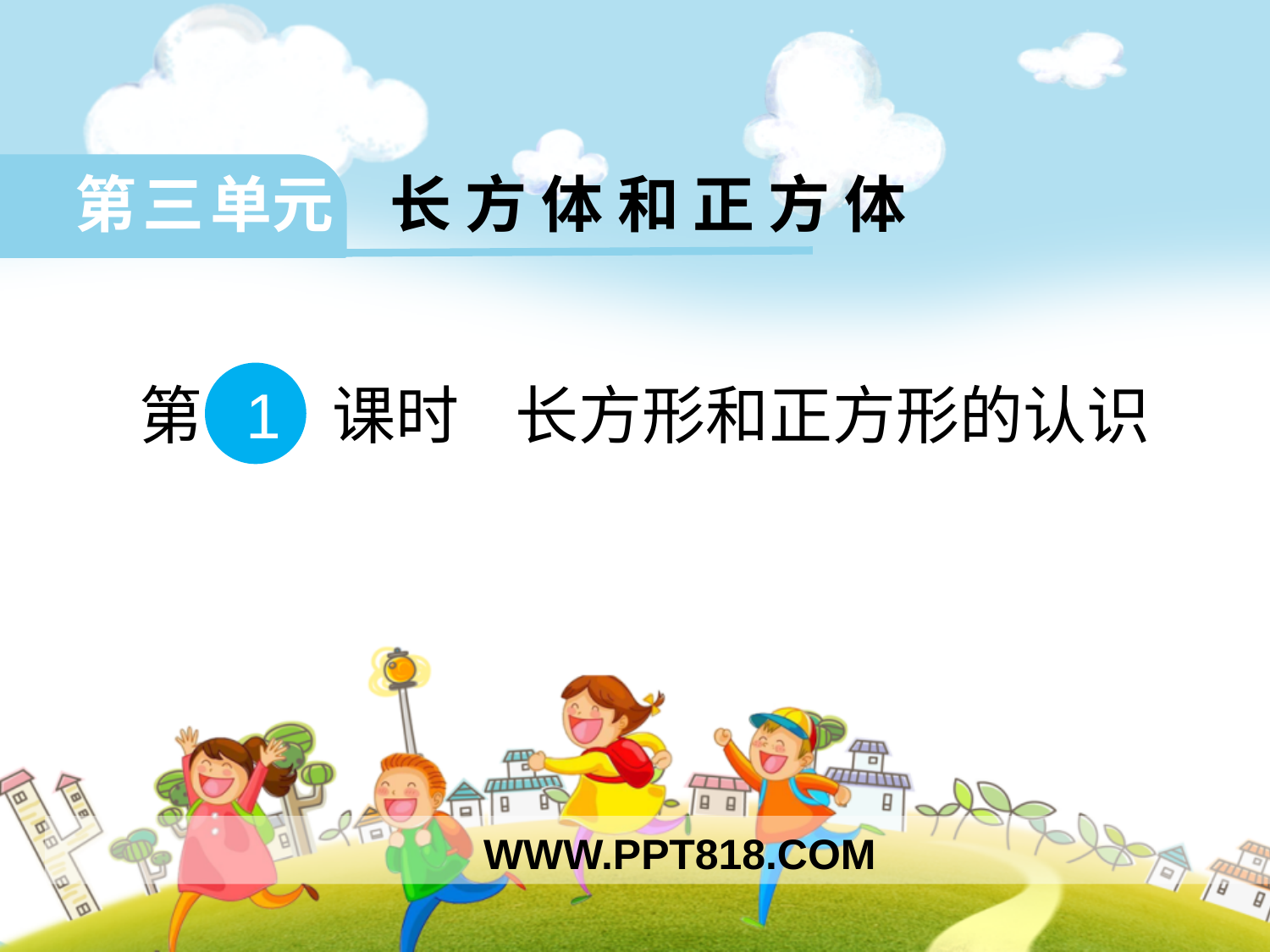

第 三 单元    长 方 体 和 正 方 体

  第  1  课时    长方形和正方形的认识
WWW.PPT818.COM